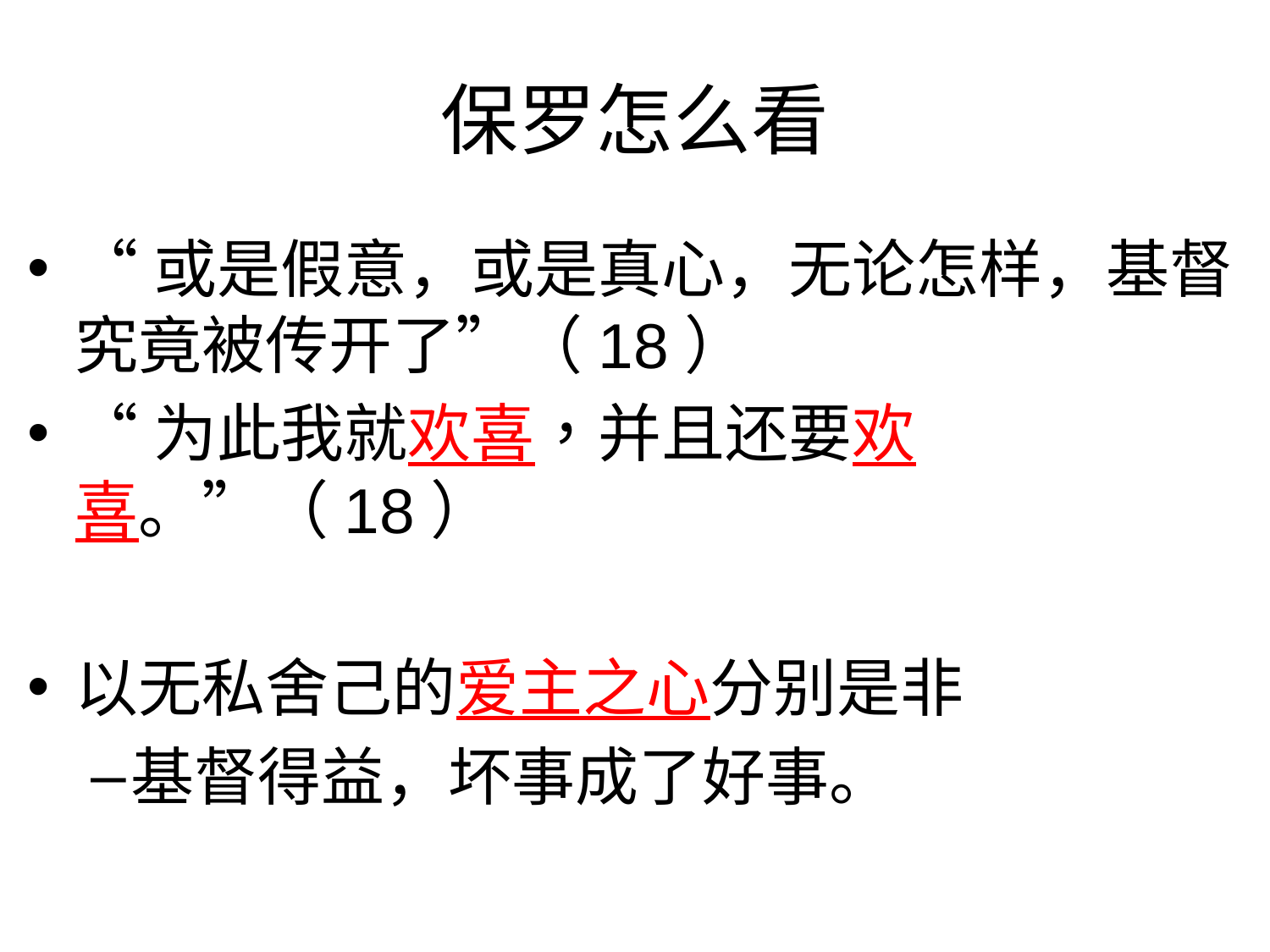

# 保罗怎么看
“或是假意，或是真心，无论怎样，基督究竟被传开了”（18）
“为此我就欢喜，并且还要欢喜。”（18）

以无私舍己的爱主之心分别是非
基督得益，坏事成了好事。